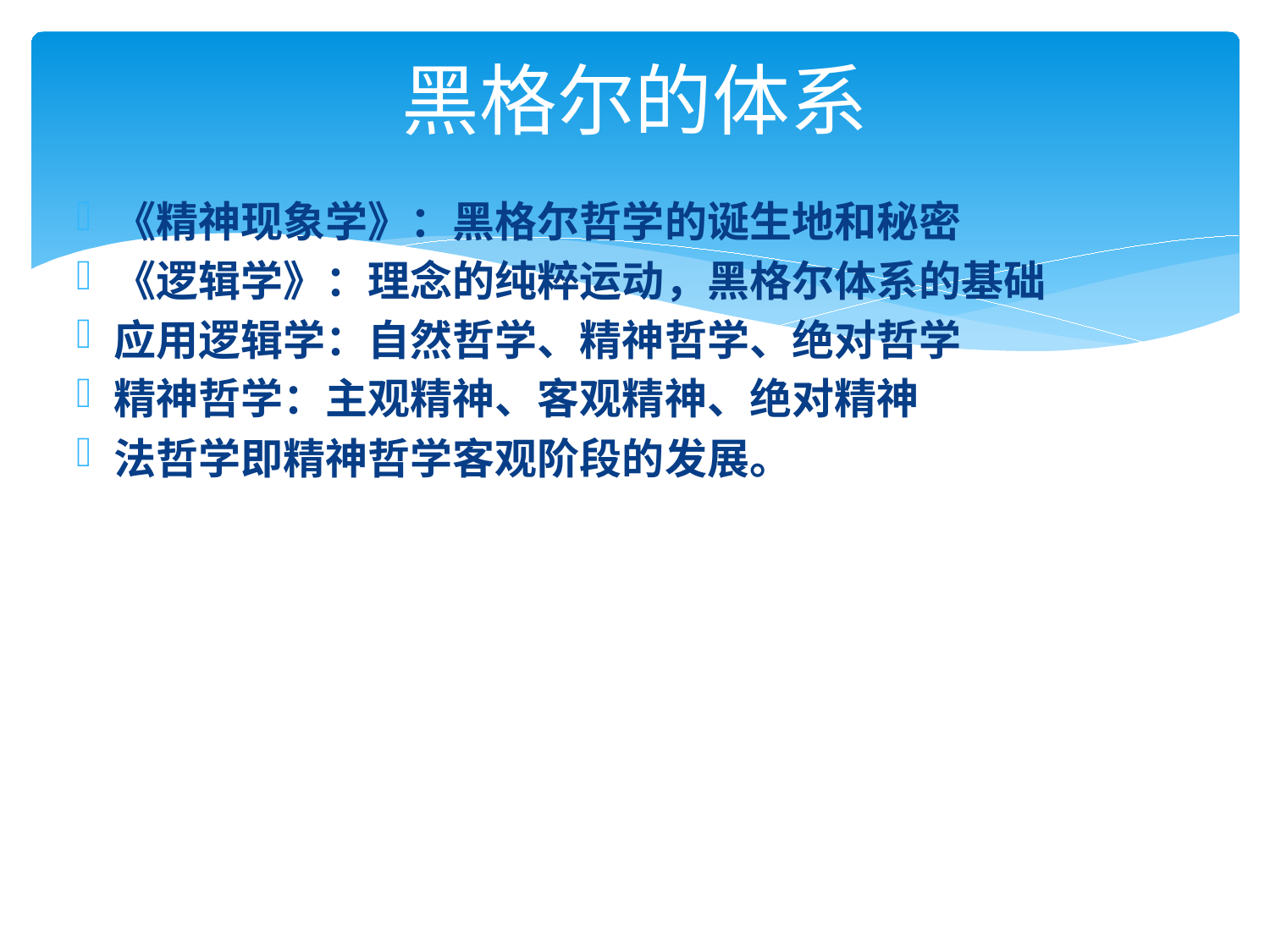

# 黑格尔的体系
《精神现象学》：黑格尔哲学的诞生地和秘密
《逻辑学》：理念的纯粹运动，黑格尔体系的基础
应用逻辑学：自然哲学、精神哲学、绝对哲学
精神哲学：主观精神、客观精神、绝对精神
法哲学即精神哲学客观阶段的发展。